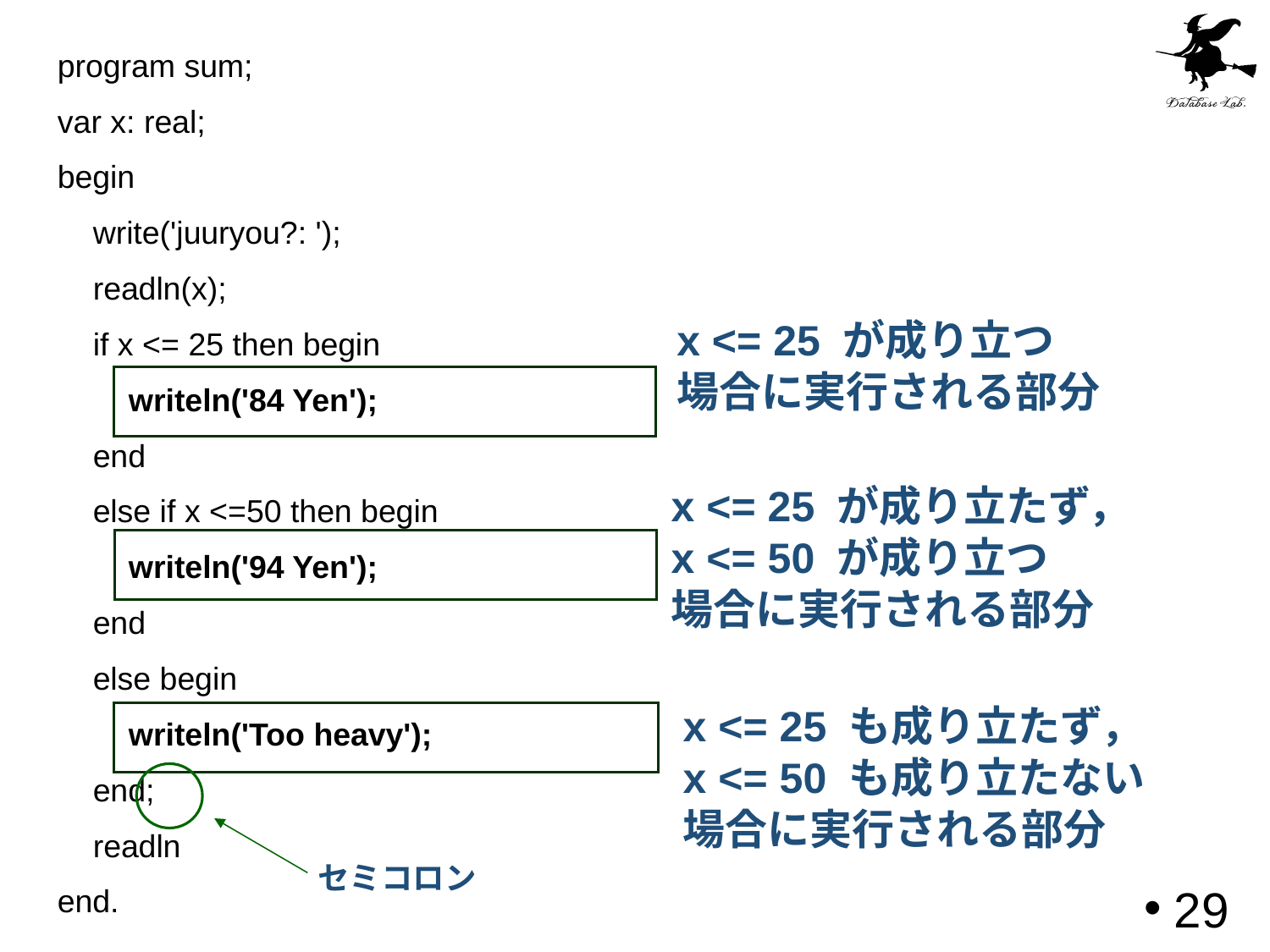

program sum;
var x: real;
begin
    write('juuryou?: ');
    readln(x);
    if x <= 25 then begin
        writeln('84 Yen');
    end
    else if x <=50 then begin
        writeln('94 Yen');
    end
    else begin
        writeln('Too heavy');
    end;
    readln
end.

x <= 25 が成り立つ
場合に実行される部分

x <= 25 が成り立たず，
x <= 50 が成り立つ
場合に実行される部分

x <= 25 も成り立たず，
x <= 50 も成り立たない
場合に実行される部分

セミコロン
29